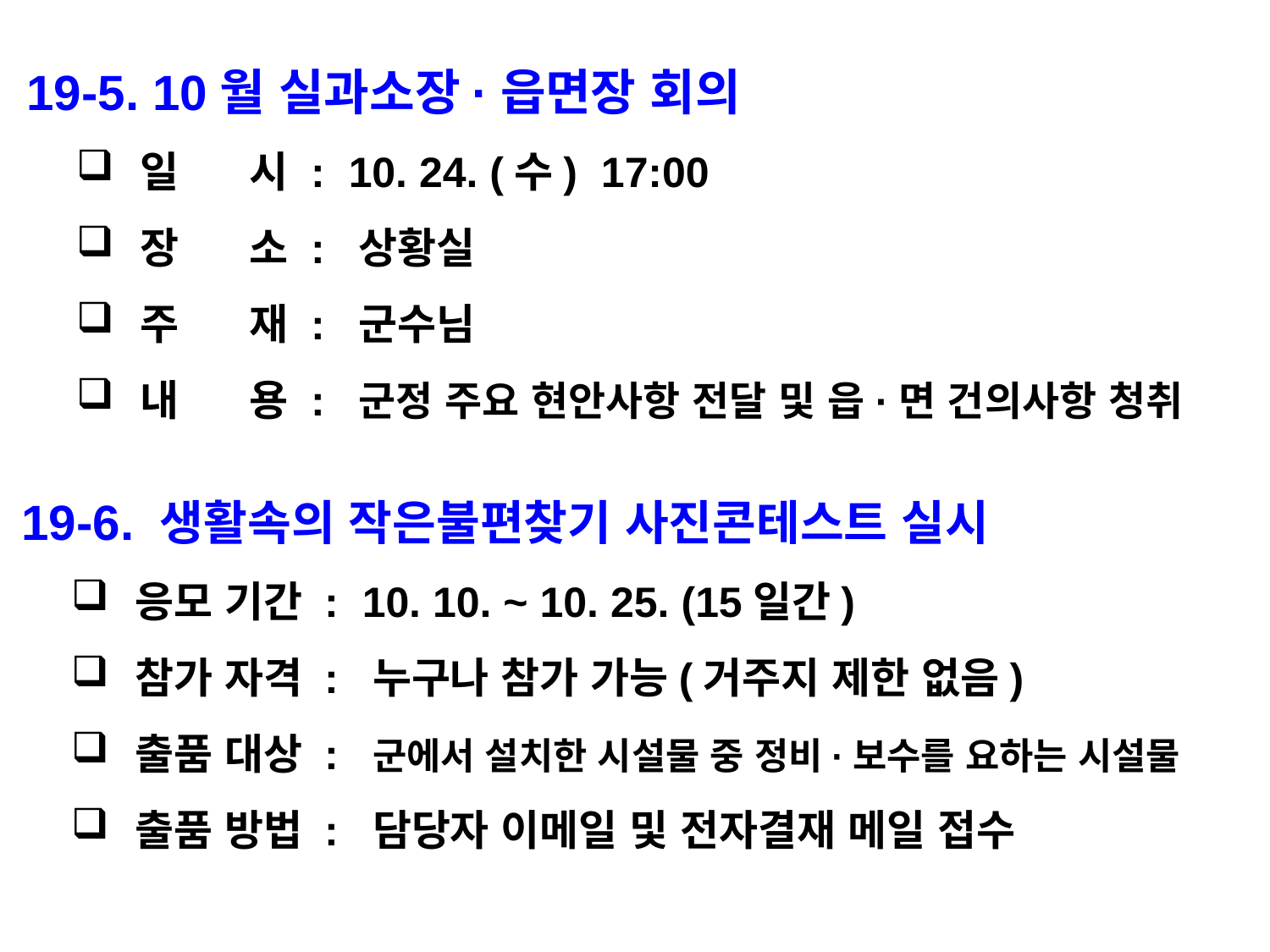

19-5. 10월 실과소장·읍면장 회의
일      시 :  10. 24. (수)  17:00
장      소 :  상황실
주      재 :  군수님
내      용 :  군정 주요 현안사항 전달 및 읍·면 건의사항 청취

 19-6. 생활속의 작은불편찾기 사진콘테스트 실시
응모 기간 :  10. 10. ~ 10. 25. (15일간)
참가 자격 :  누구나 참가 가능(거주지 제한 없음)
출품 대상 :  군에서 설치한 시설물 중 정비·보수를 요하는 시설물
출품 방법 :  담당자 이메일 및 전자결재 메일 접수